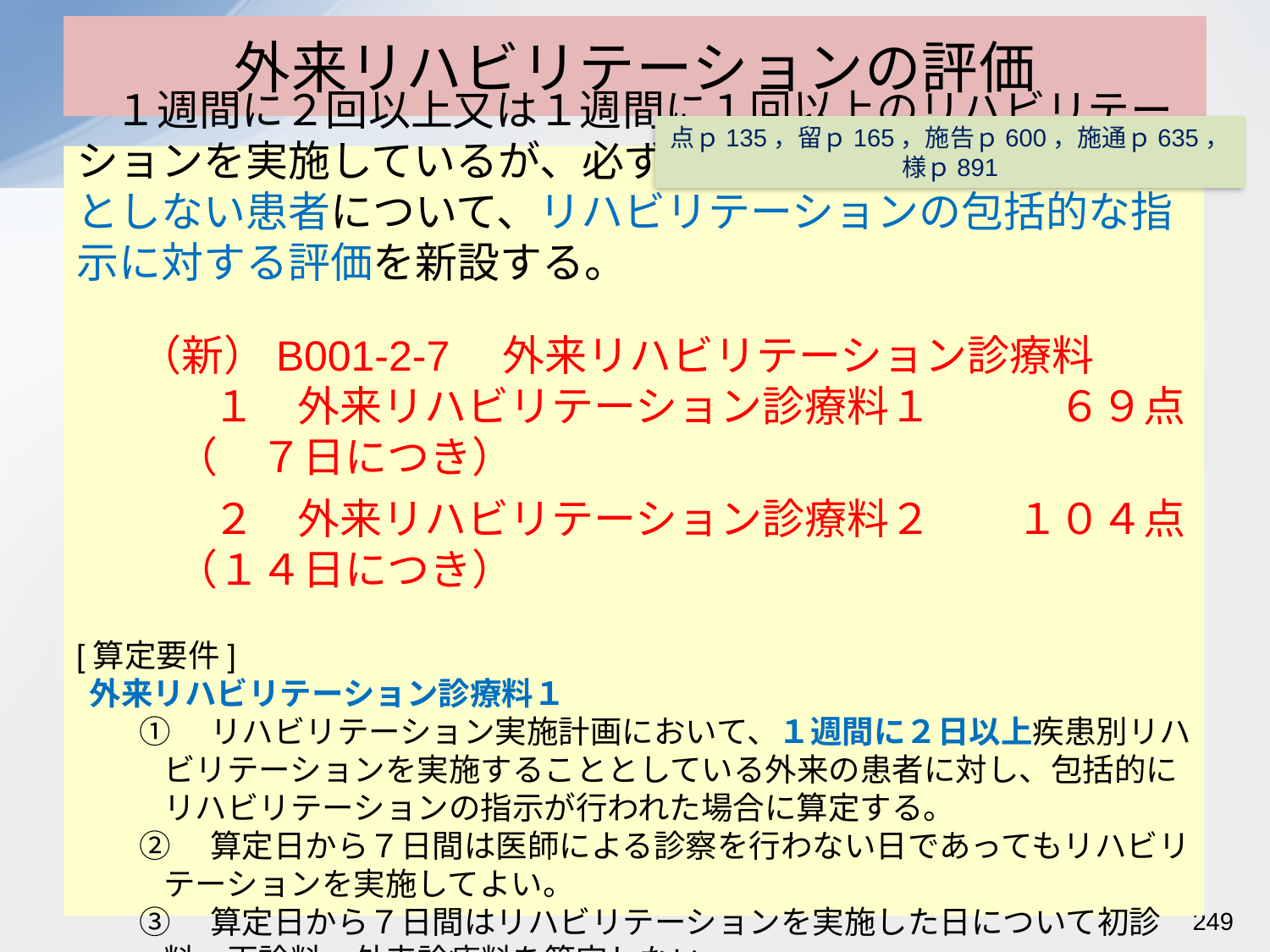

# 外来リハビリテーションの評価
点ｐ135，留ｐ165，施告ｐ600，施通ｐ635，様ｐ891
１週間に２回以上又は１週間に１回以上のリハビリテーションを実施しているが、必ずしも毎回医師の診察を必要としない患者について、リハビリテーションの包括的な指示に対する評価を新設する。

（新）B001-2-7　外来リハビリテーション診療料
１　外来リハビリテーション診療料１　　　６９点（　７日につき）
２　外来リハビリテーション診療料２　　１０４点（１４日につき）

[算定要件]
外来リハビリテーション診療料１
①　リハビリテーション実施計画において、１週間に２日以上疾患別リハビリテーションを実施することとしている外来の患者に対し、包括的にリハビリテーションの指示が行われた場合に算定する。
②　算定日から７日間は医師による診察を行わない日であってもリハビリテーションを実施してよい。
③　算定日から７日間はリハビリテーションを実施した日について初診料、再診料、外来診療料を算定しない。
249